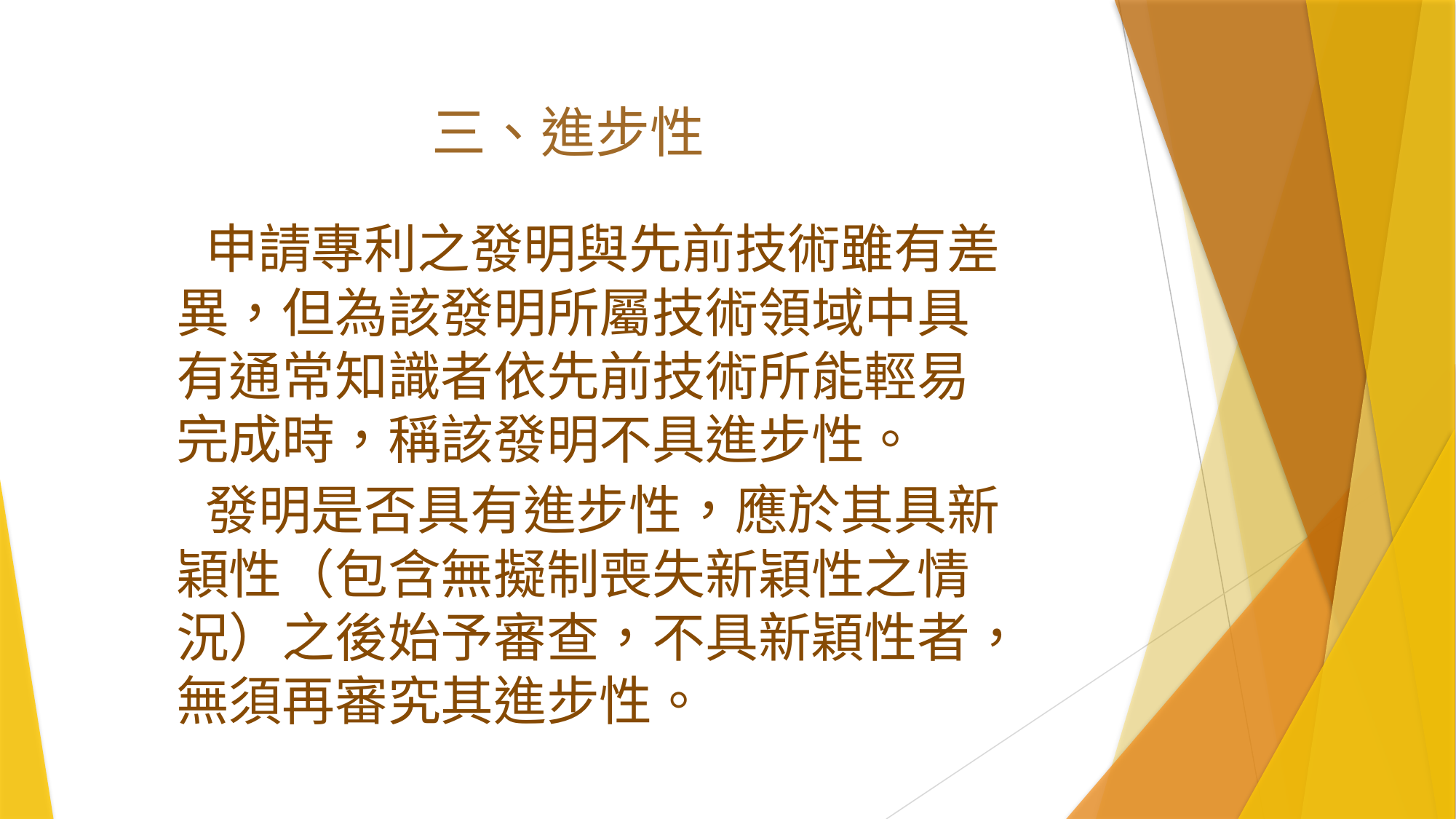

# 三、進步性
  申請專利之發明與先前技術雖有差異，但為該發明所屬技術領域中具有通常知識者依先前技術所能輕易完成時，稱該發明不具進步性。
  發明是否具有進步性，應於其具新穎性（包含無擬制喪失新穎性之情況）之後始予審查，不具新穎性者，無須再審究其進步性。